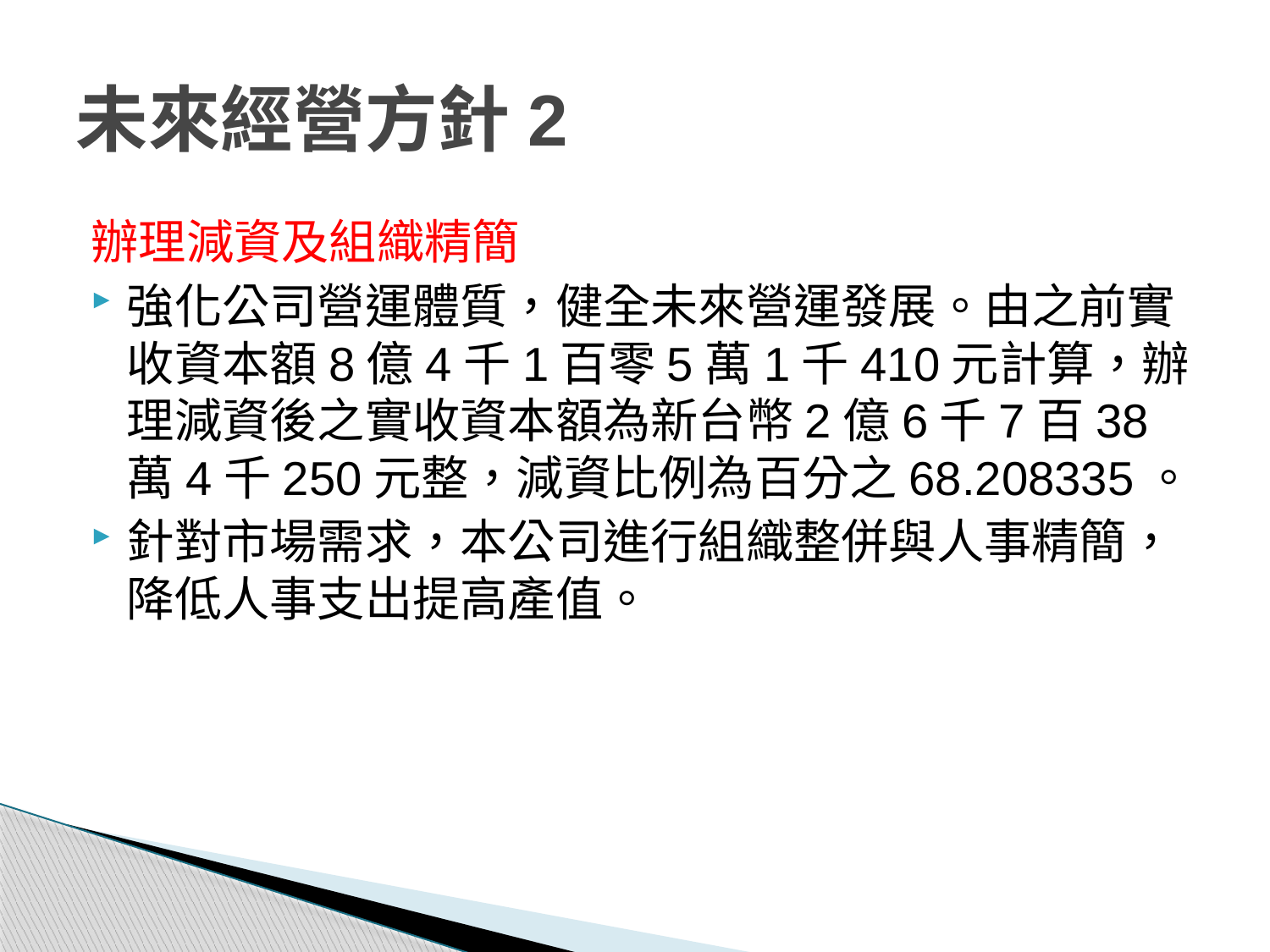

# 未來經營方針2
辦理減資及組織精簡
強化公司營運體質，健全未來營運發展。由之前實收資本額8億4千1百零5萬1千410元計算，辦理減資後之實收資本額為新台幣2億6千7百38萬4千250元整，減資比例為百分之68.208335。
針對市場需求，本公司進行組織整併與人事精簡，降低人事支出提高產值。